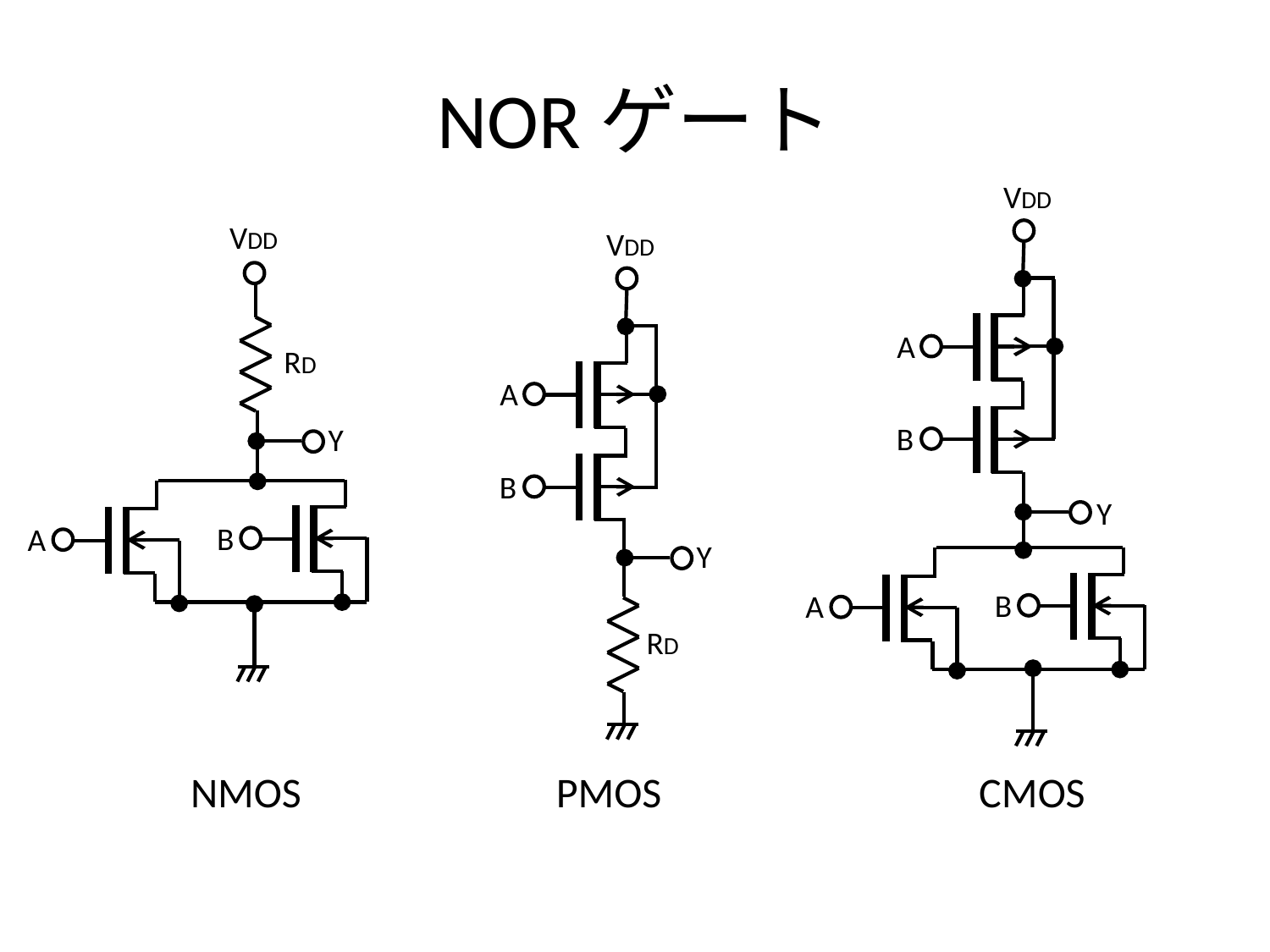

# NORゲート
VDD
VDD
VDD

A

RD
A

B
Y

B

Y

B
A

Y

B
A

RD
NMOS
PMOS
CMOS